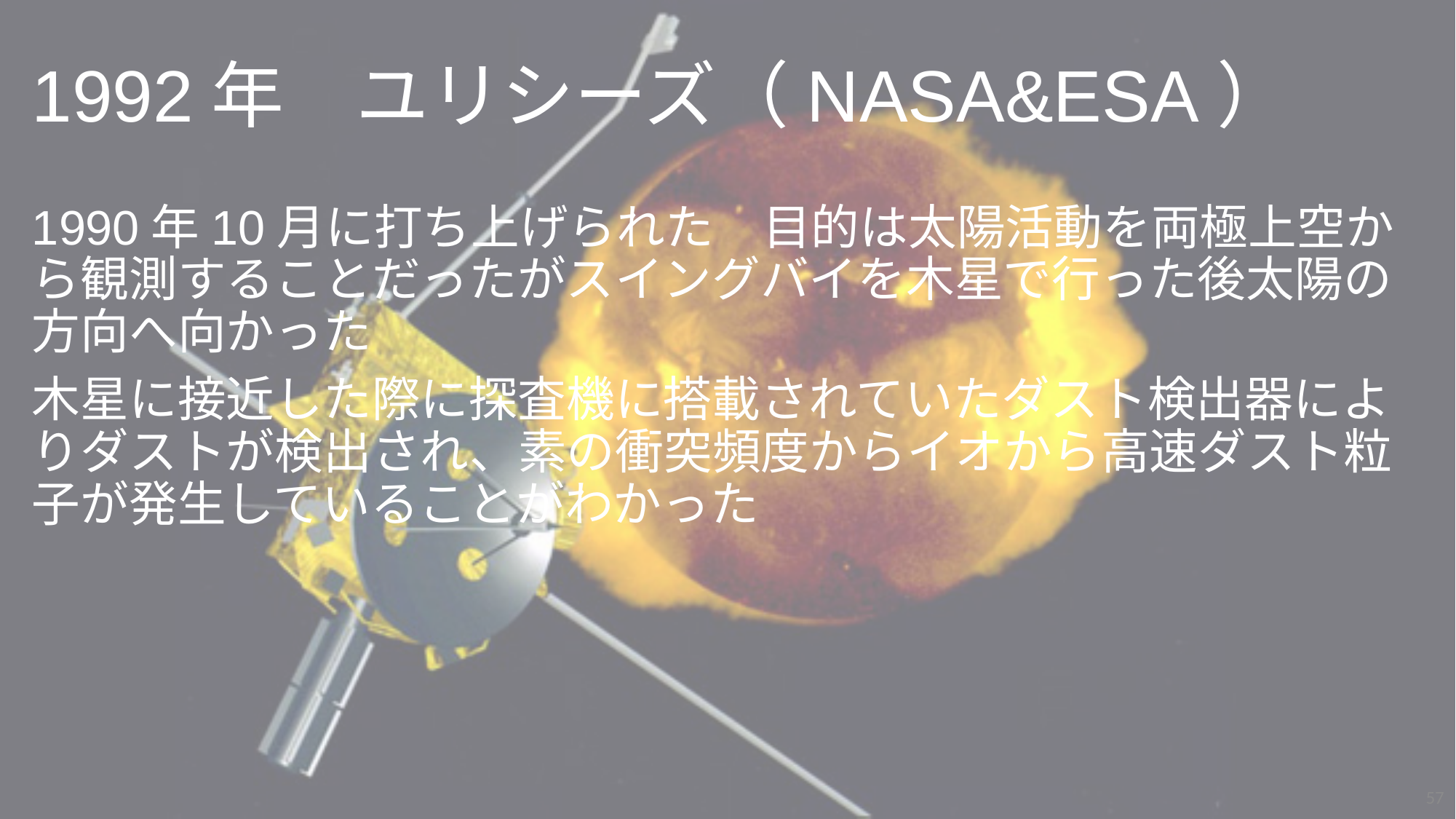

# 1992年　ユリシーズ（NASA&ESA）
1990年10月に打ち上げられた　目的は太陽活動を両極上空から観測することだったがスイングバイを木星で行った後太陽の方向へ向かった
木星に接近した際に探査機に搭載されていたダスト検出器によりダストが検出され、素の衝突頻度からイオから高速ダスト粒子が発生していることがわかった

57